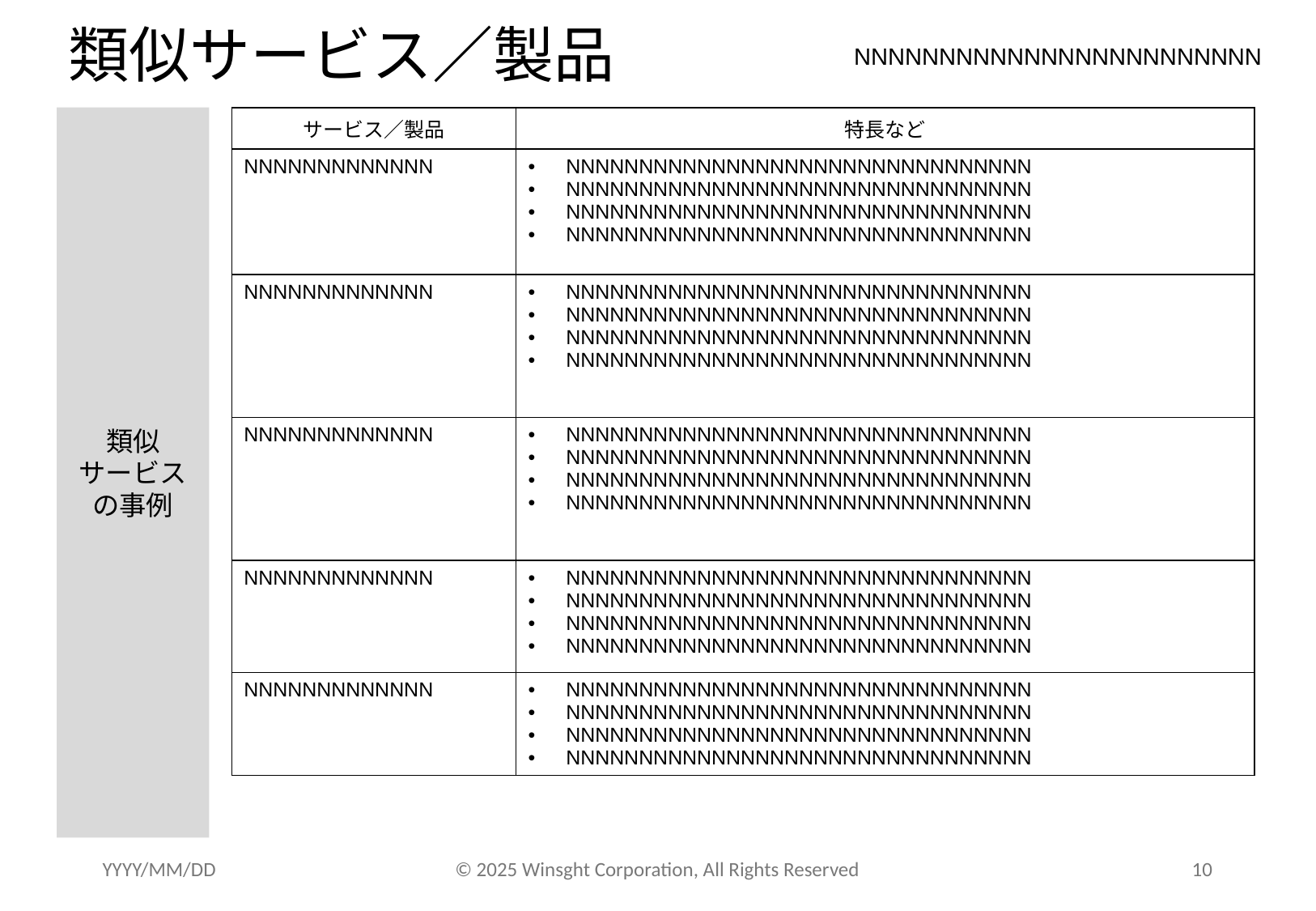

# 類似サービス／製品
NNNNNNNNNNNNNNNNNNNNNNNN
類似
サービスの事例
| サービス／製品 | 特長など |
| --- | --- |
| NNNNNNNNNNNNN | NNNNNNNNNNNNNNNNNNNNNNNNNNNNNNNN NNNNNNNNNNNNNNNNNNNNNNNNNNNNNNNN NNNNNNNNNNNNNNNNNNNNNNNNNNNNNNNN NNNNNNNNNNNNNNNNNNNNNNNNNNNNNNNN |
| NNNNNNNNNNNNN | NNNNNNNNNNNNNNNNNNNNNNNNNNNNNNNN NNNNNNNNNNNNNNNNNNNNNNNNNNNNNNNN NNNNNNNNNNNNNNNNNNNNNNNNNNNNNNNN NNNNNNNNNNNNNNNNNNNNNNNNNNNNNNNN |
| NNNNNNNNNNNNN | NNNNNNNNNNNNNNNNNNNNNNNNNNNNNNNN NNNNNNNNNNNNNNNNNNNNNNNNNNNNNNNN NNNNNNNNNNNNNNNNNNNNNNNNNNNNNNNN NNNNNNNNNNNNNNNNNNNNNNNNNNNNNNNN |
| NNNNNNNNNNNNN | NNNNNNNNNNNNNNNNNNNNNNNNNNNNNNNN NNNNNNNNNNNNNNNNNNNNNNNNNNNNNNNN NNNNNNNNNNNNNNNNNNNNNNNNNNNNNNNN NNNNNNNNNNNNNNNNNNNNNNNNNNNNNNNN |
| NNNNNNNNNNNNN | NNNNNNNNNNNNNNNNNNNNNNNNNNNNNNNN NNNNNNNNNNNNNNNNNNNNNNNNNNNNNNNN NNNNNNNNNNNNNNNNNNNNNNNNNNNNNNNN NNNNNNNNNNNNNNNNNNNNNNNNNNNNNNNN |
YYYY/MM/DD
© 2025 Winsght Corporation, All Rights Reserved
10